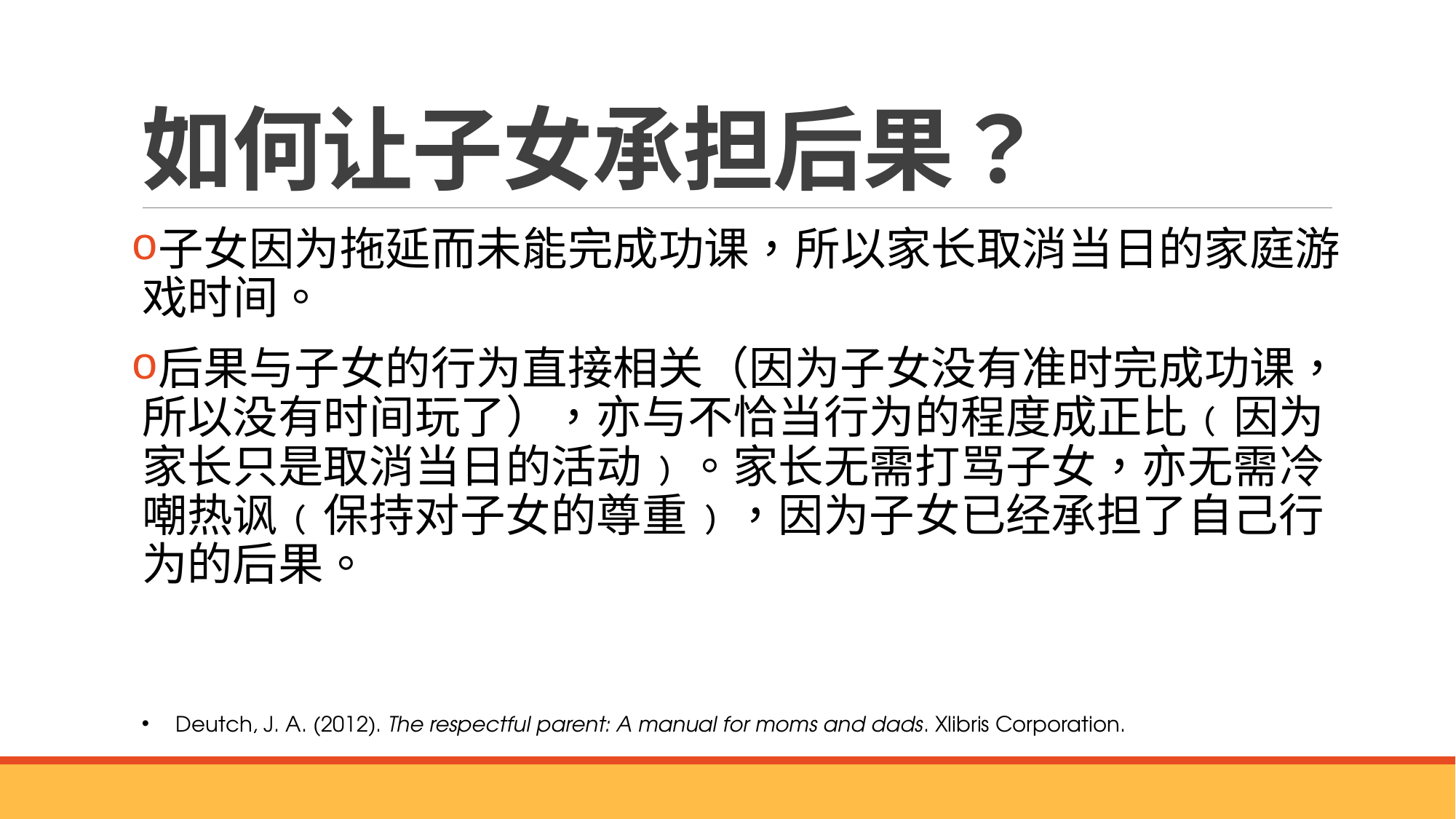

# 如何让子女承担后果？
子女因为拖延而未能完成功课，所以家长取消当日的家庭游戏时间。
后果与子女的行为直接相关（因为子女没有准时完成功课，所以没有时间玩了），亦与不恰当行为的程度成正比﹙因为家长只是取消当日的活动﹚。家长无需打骂子女，亦无需冷嘲热讽﹙保持对子女的尊重﹚，因为子女已经承担了自己行为的后果。
Deutch, J. A. (2012). The respectful parent: A manual for moms and dads. Xlibris Corporation.